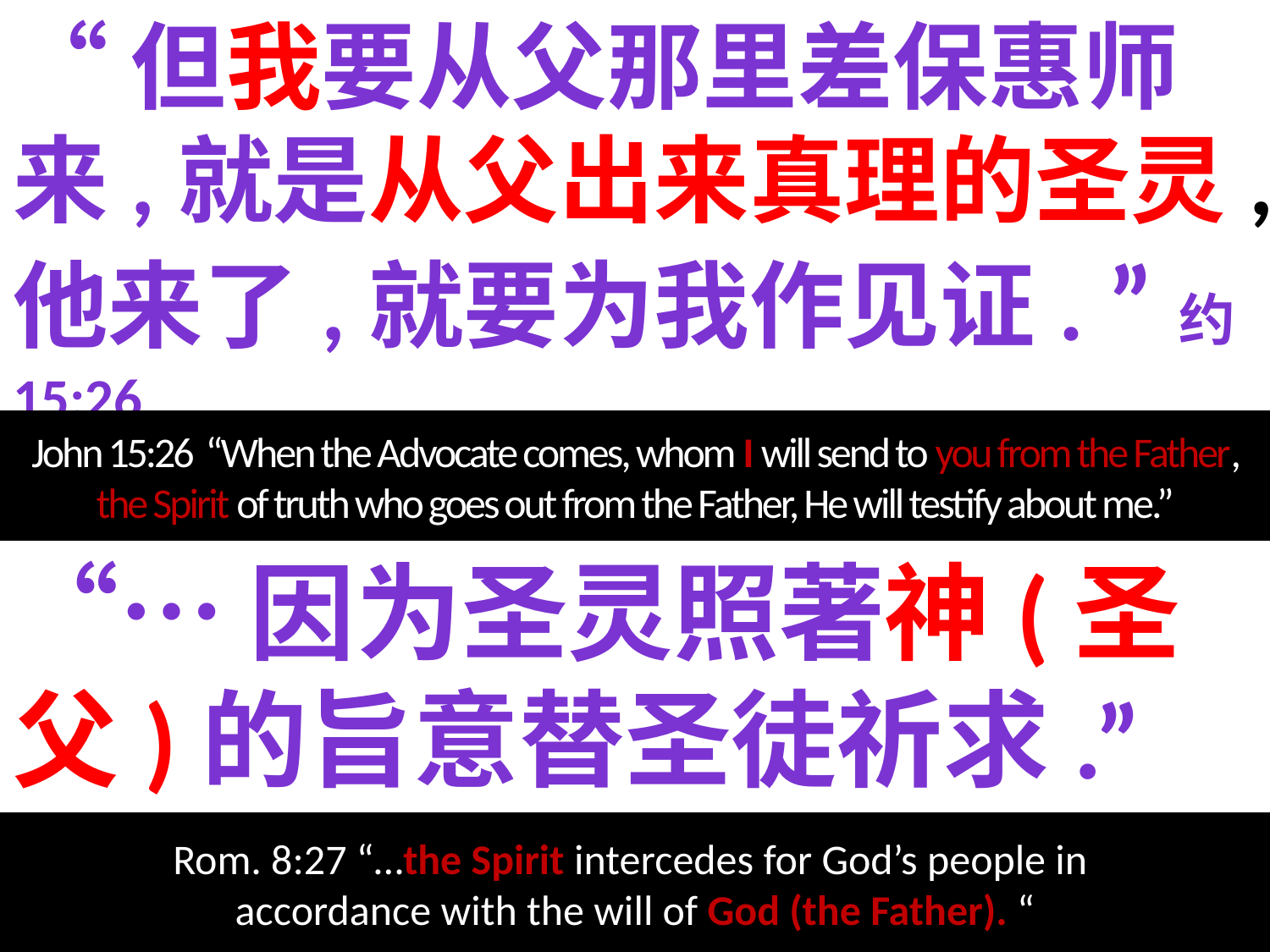

“但我要从父那里差保惠师来,就是从父出来真理的圣灵,他来了,就要为我作见证. ”约15:26
John 15:26  “When the Advocate comes, whom I will send to you from the Father, the Spirit of truth who goes out from the Father, He will testify about me.”
“…因为圣灵照著神(圣父)的旨意替圣徒祈求.” 罗8:27
Rom. 8:27 “…the Spirit intercedes for God’s people in
accordance with the will of God (the Father). “